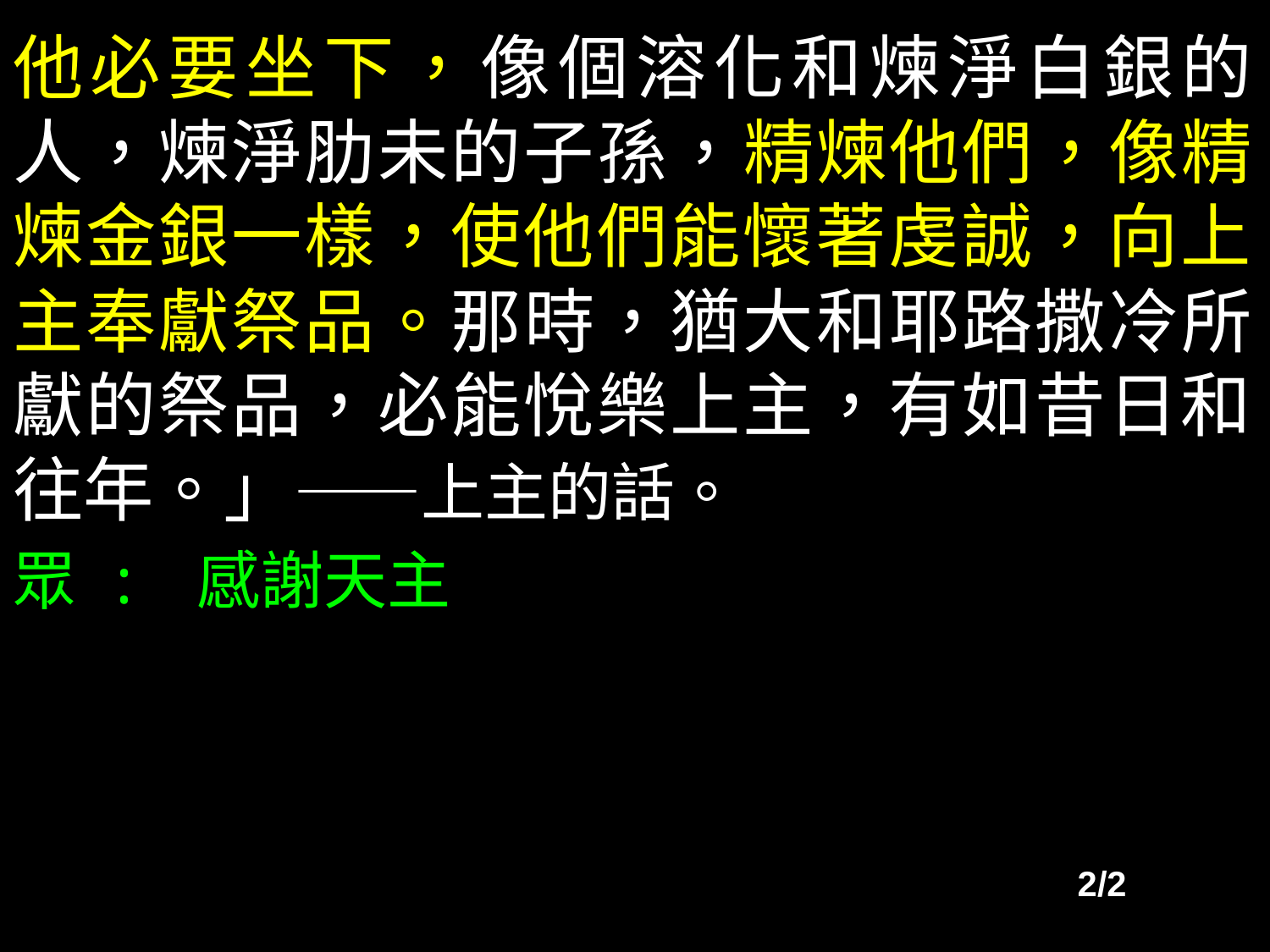

他必要坐下，像個溶化和煉淨白銀的人，煉淨肋未的子孫，精煉他們，像精煉金銀一樣，使他們能懷著虔誠，向上主奉獻祭品。那時，猶大和耶路撒冷所獻的祭品，必能悅樂上主，有如昔日和往年。」——上主的話。
眾 : 感謝天主

2/2